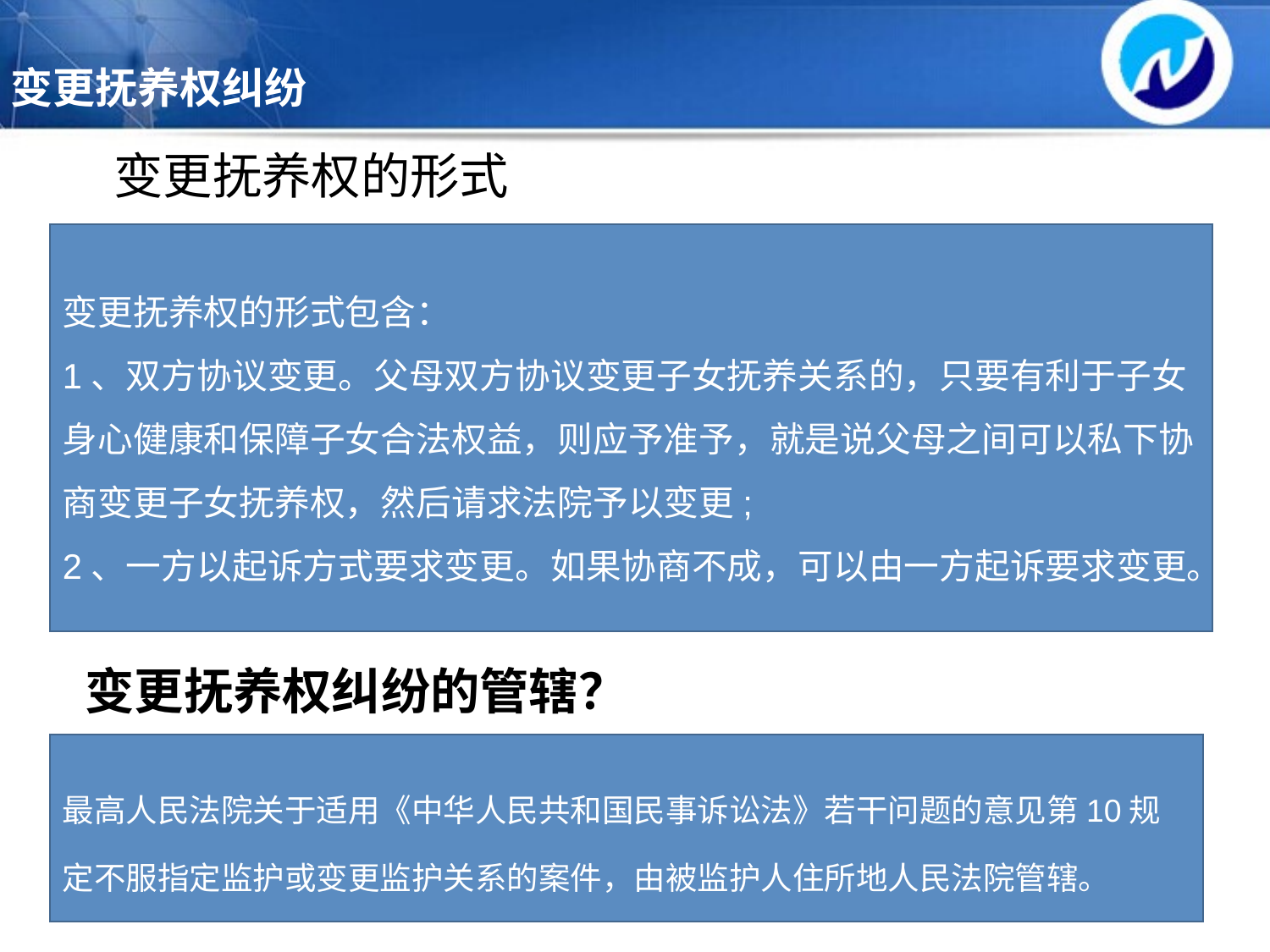

变更抚养权纠纷
变更抚养权的形式
变更抚养权的形式包含：
1、双方协议变更。父母双方协议变更子女抚养关系的，只要有利于子女身心健康和保障子女合法权益，则应予准予，就是说父母之间可以私下协商变更子女抚养权，然后请求法院予以变更;
2、一方以起诉方式要求变更。如果协商不成，可以由一方起诉要求变更。

变更抚养权纠纷的管辖？
最高人民法院关于适用《中华人民共和国民事诉讼法》若干问题的意见第10规定不服指定监护或变更监护关系的案件，由被监护人住所地人民法院管辖。